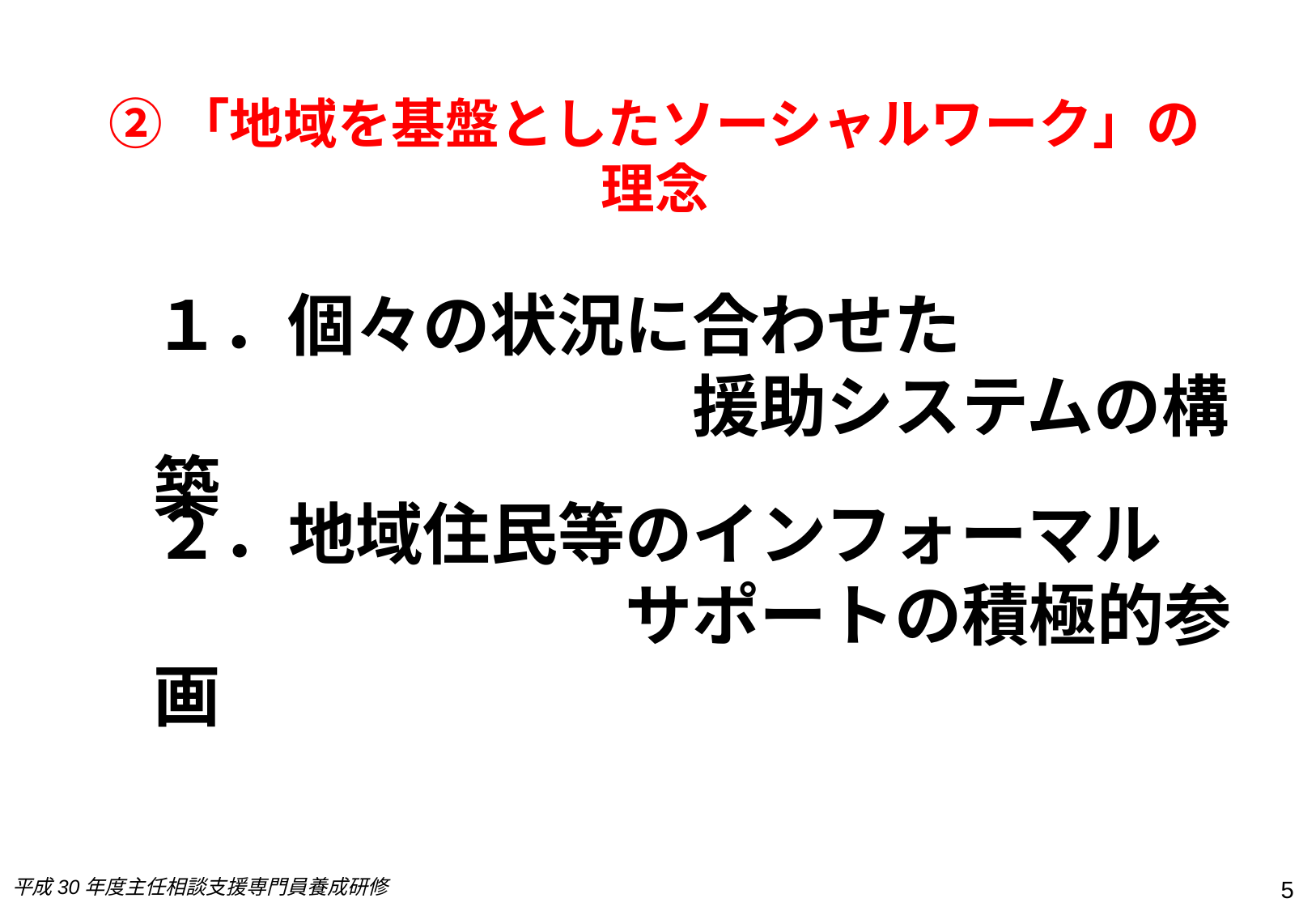

②「地域を基盤としたソーシャルワーク」の理念
１．個々の状況に合わせた
　　　　　　　　援助システムの構築
２．地域住民等のインフォーマル
　　　　　　　サポートの積極的参画
平成30年度主任相談支援専門員養成研修
5